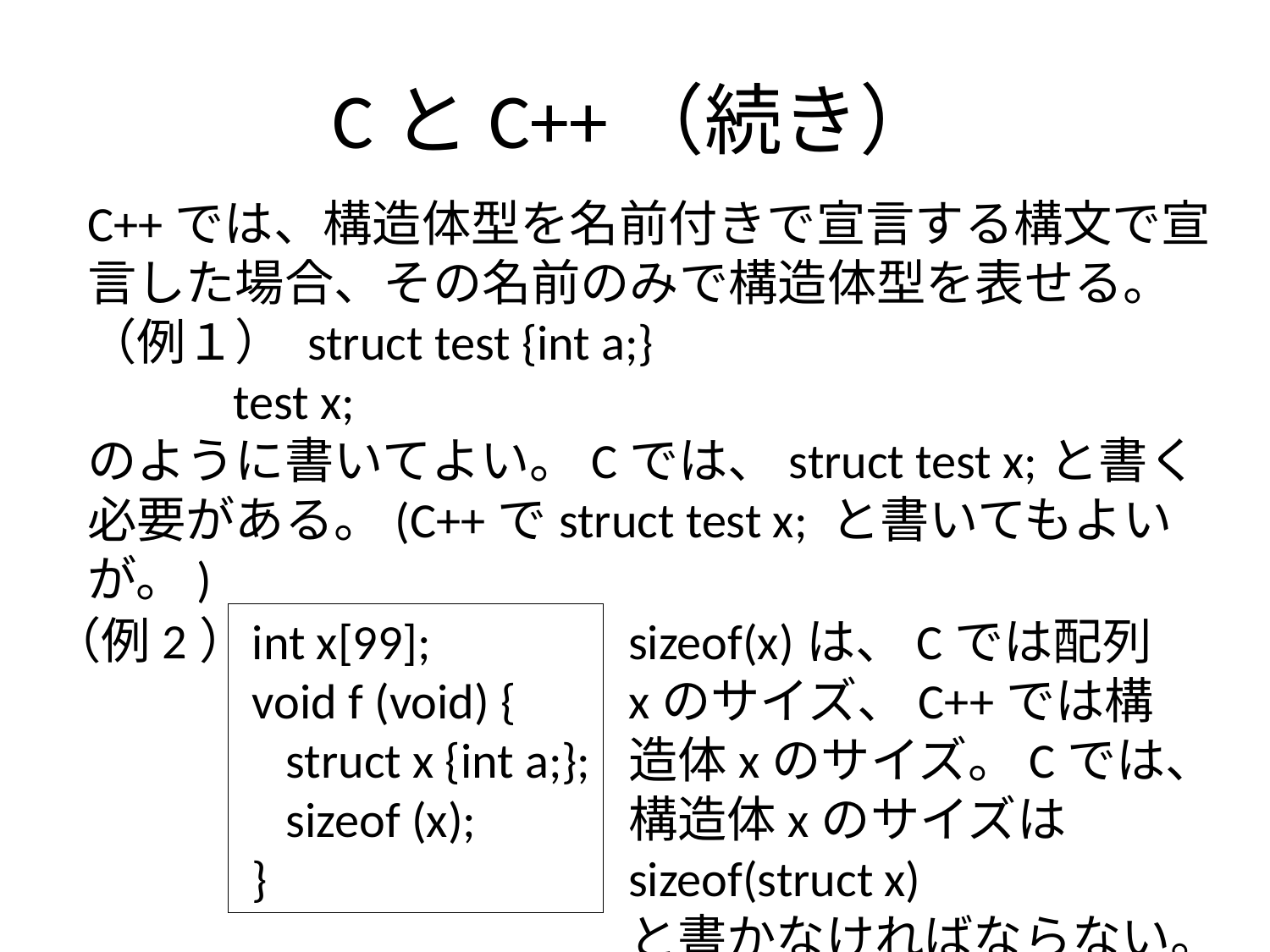

# CとC++（続き）
C++では、構造体型を名前付きで宣言する構文で宣言した場合、その名前のみで構造体型を表せる。
（例１） struct test {int a;}
             test x;
のように書いてよい。Cでは、struct test x;と書く必要がある。(C++でstruct test x; と書いてもよいが。)
（例2）
 int x[99];
 void f (void) {
    struct x {int a;};
    sizeof (x);
 }
sizeof(x)は、Cでは配列xのサイズ、C++では構造体xのサイズ。Cでは、構造体xのサイズはsizeof(struct x)
と書かなければならない。